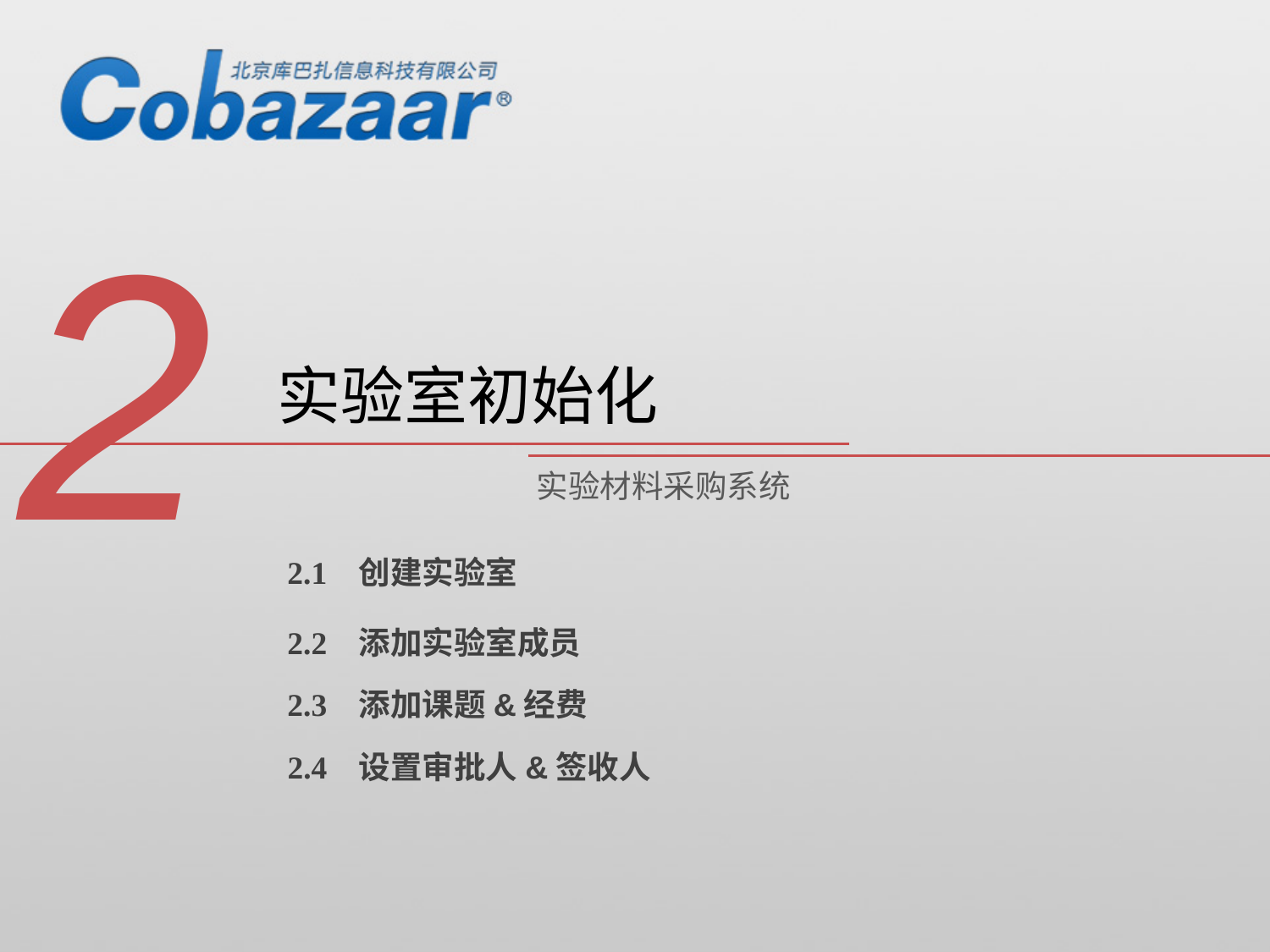

2
实验室初始化
实验材料采购系统
2.1   创建实验室
2.2   添加实验室成员
2.3   添加课题&经费
2.4   设置审批人&签收人